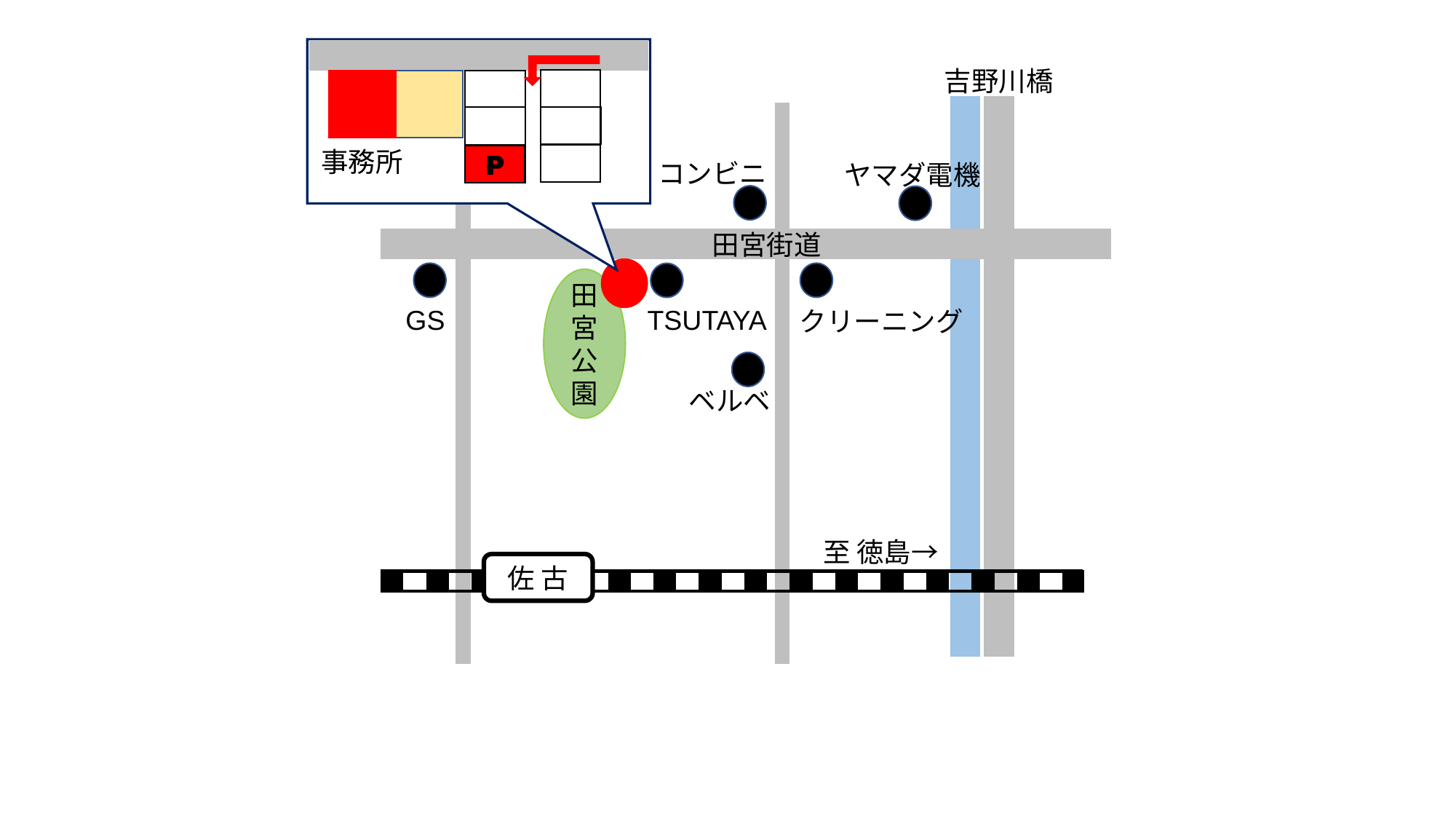

吉野川橋
C
C
C

C
C
P

事務所
コンビニ
ヤマダ電機

田宮街道

田宮公園
GS
TSUTAYA
クリーニング

ベルベ
至 徳島→
佐 古